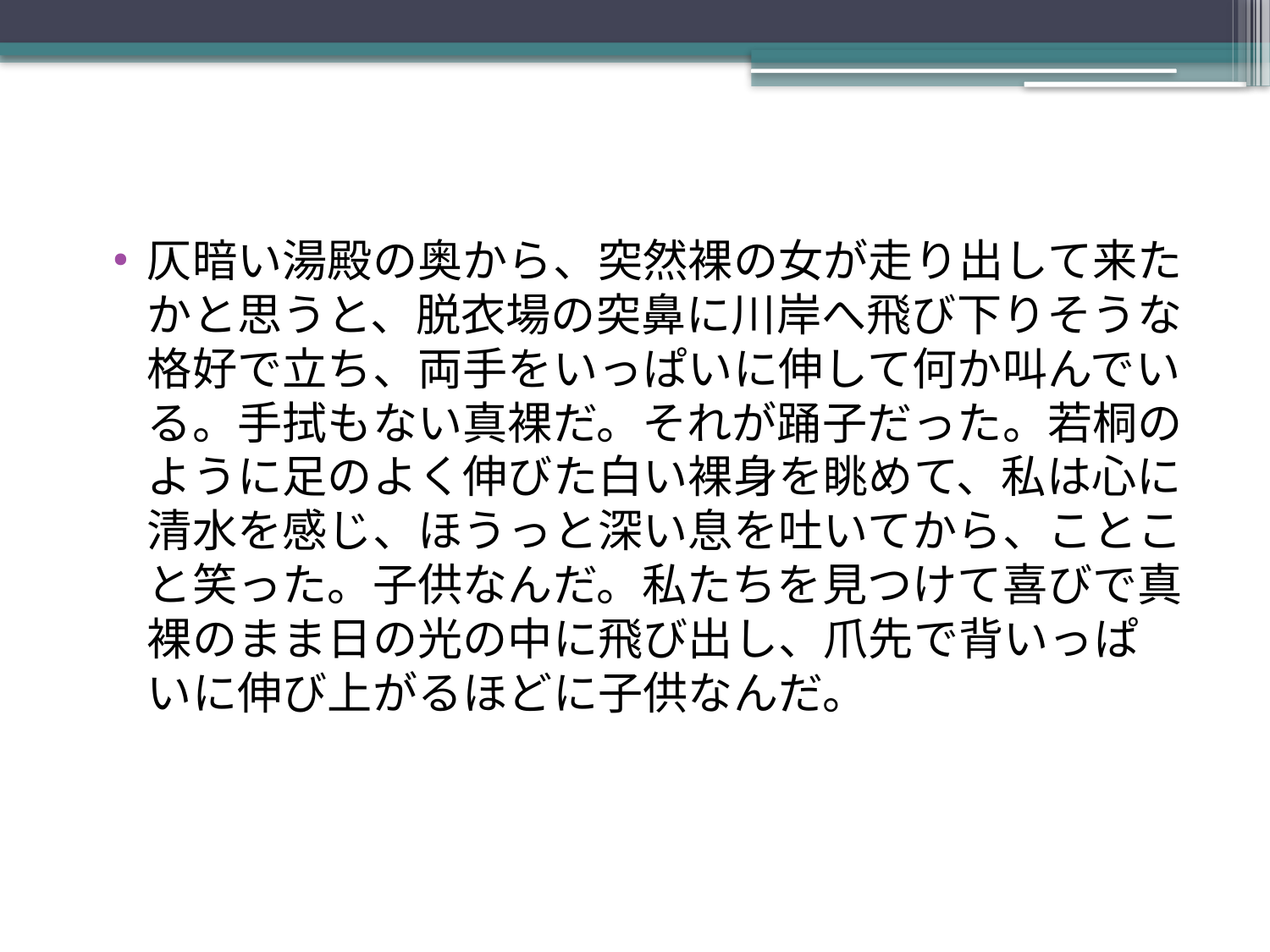

#
仄暗い湯殿の奥から、突然裸の女が走り出して来たかと思うと、脱衣場の突鼻に川岸へ飛び下りそうな格好で立ち、両手をいっぱいに伸して何か叫んでいる。手拭もない真裸だ。それが踊子だった。若桐のように足のよく伸びた白い裸身を眺めて、私は心に清水を感じ、ほうっと深い息を吐いてから、ことこと笑った。子供なんだ。私たちを見つけて喜びで真裸のまま日の光の中に飛び出し、爪先で背いっぱいに伸び上がるほどに子供なんだ。